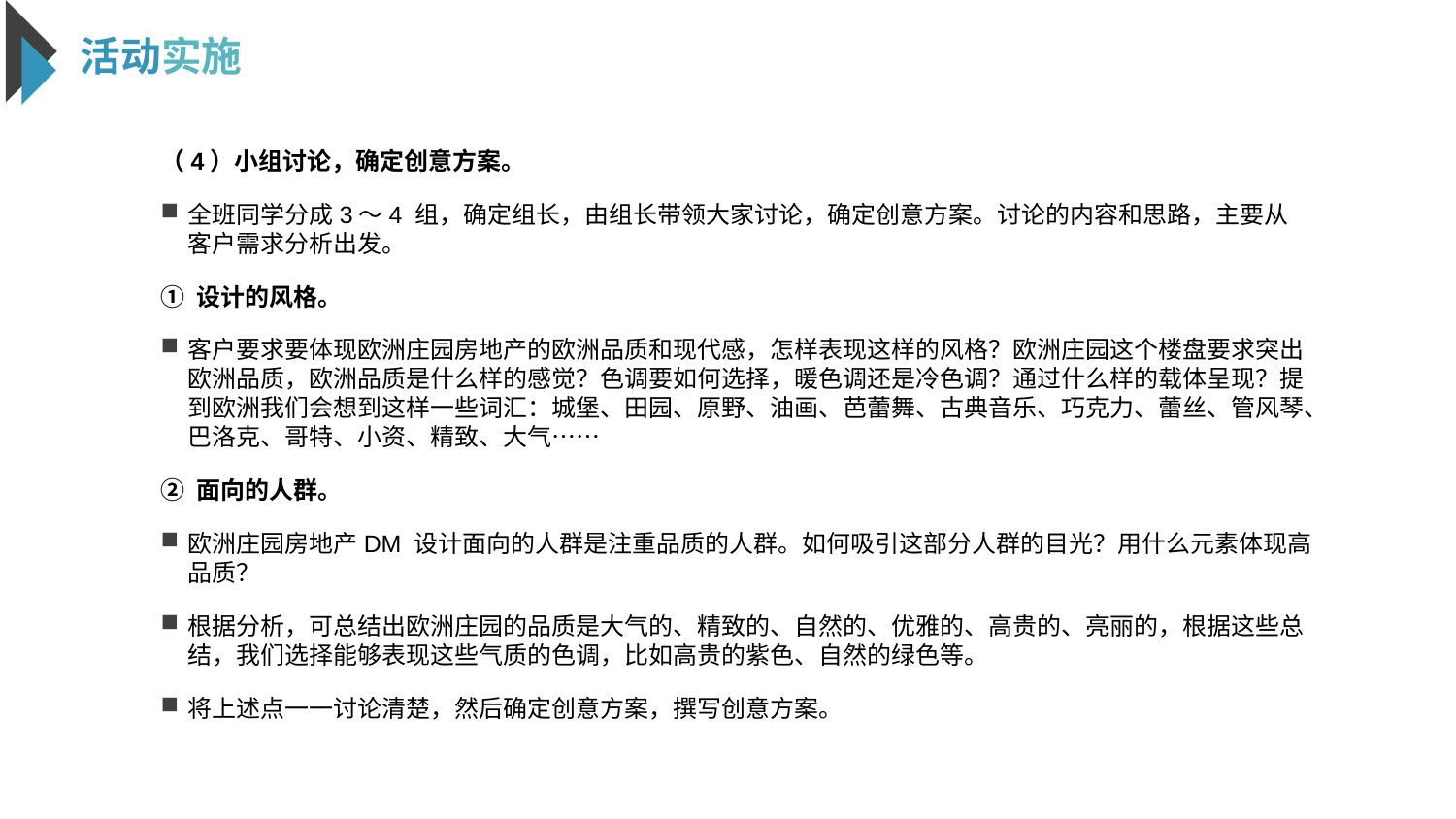

活动实施

（4）小组讨论，确定创意方案。
全班同学分成3～4 组，确定组长，由组长带领大家讨论，确定创意方案。讨论的内容和思路，主要从客户需求分析出发。
① 设计的风格。
客户要求要体现欧洲庄园房地产的欧洲品质和现代感，怎样表现这样的风格？欧洲庄园这个楼盘要求突出欧洲品质，欧洲品质是什么样的感觉？色调要如何选择，暖色调还是冷色调？通过什么样的载体呈现？提到欧洲我们会想到这样一些词汇：城堡、田园、原野、油画、芭蕾舞、古典音乐、巧克力、蕾丝、管风琴、巴洛克、哥特、小资、精致、大气⋯⋯
② 面向的人群。
欧洲庄园房地产DM 设计面向的人群是注重品质的人群。如何吸引这部分人群的目光？用什么元素体现高品质？
根据分析，可总结出欧洲庄园的品质是大气的、精致的、自然的、优雅的、高贵的、亮丽的，根据这些总结，我们选择能够表现这些气质的色调，比如高贵的紫色、自然的绿色等。
将上述点一一讨论清楚，然后确定创意方案，撰写创意方案。